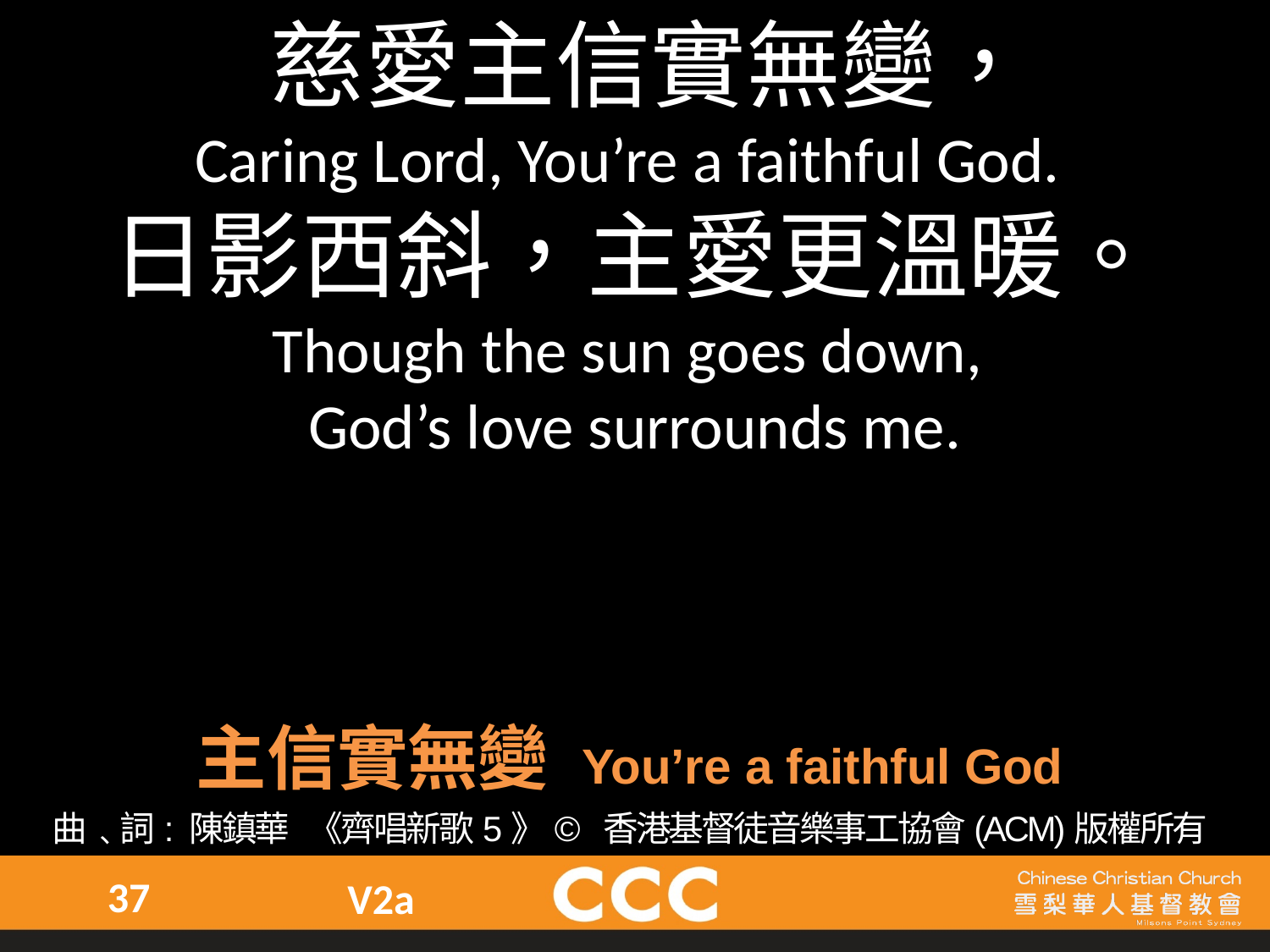

來慈愛主信實無變，
Caring Lord, You’re a faithful God.
日影西斜，主愛更溫暖。
Though the sun goes down,
God’s love surrounds me.
主信實無變 You’re a faithful God
曲﹑詞: 陳鎮華    《齊唱新歌5》©  香港基督徒音樂事工協會(ACM)版權所有
37
V2a